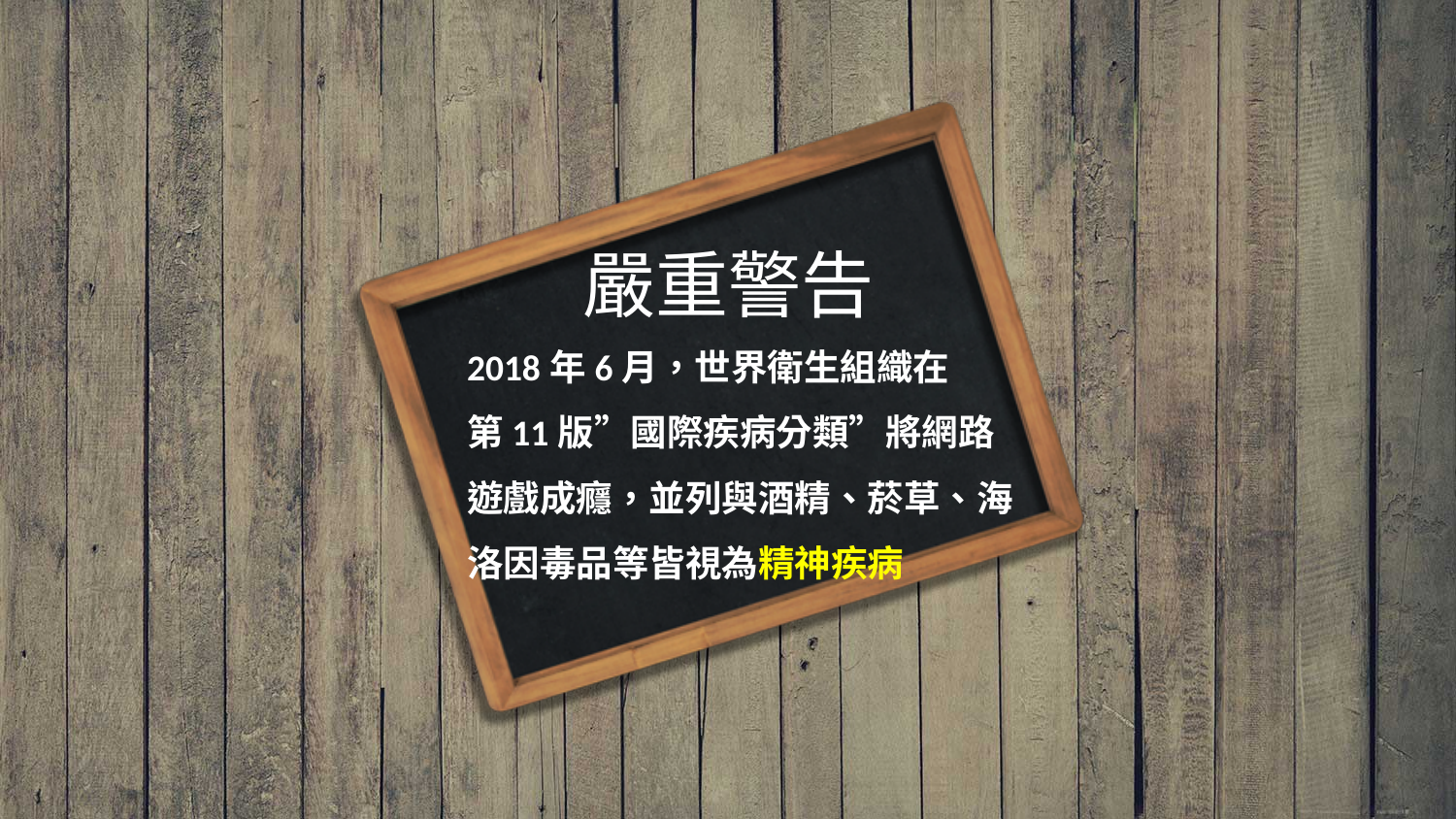

嚴重警告
2018年6月，世界衛生組織在
第11版”國際疾病分類”將網路遊戲成癮，並列與酒精、菸草、海洛因毒品等皆視為精神疾病